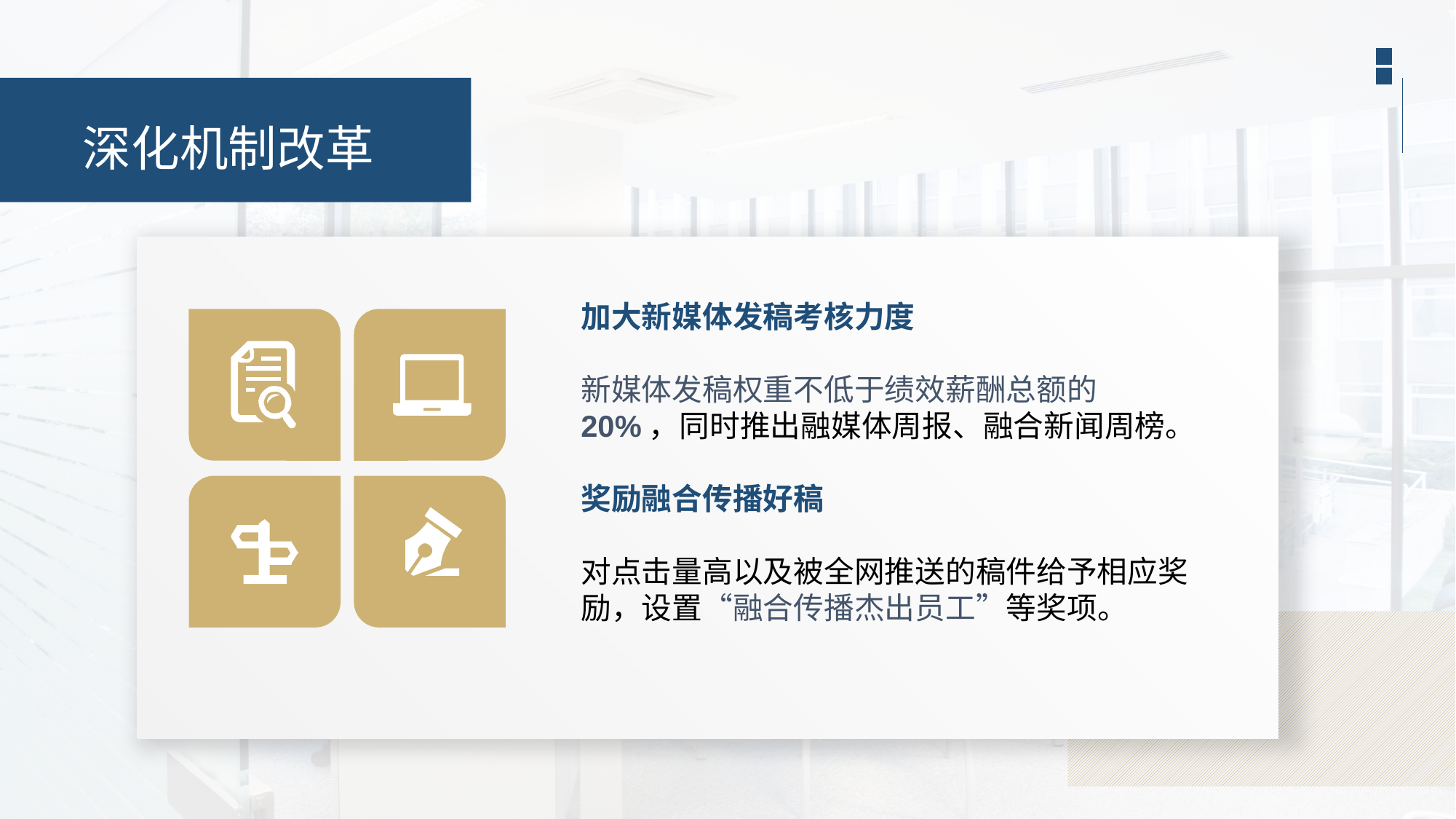

深化机制改革

加大新媒体发稿考核力度

新媒体发稿权重不低于绩效薪酬总额的20%，同时推出融媒体周报、融合新闻周榜。

奖励融合传播好稿

对点击量高以及被全网推送的稿件给予相应奖励，设置“融合传播杰出员工”等奖项。